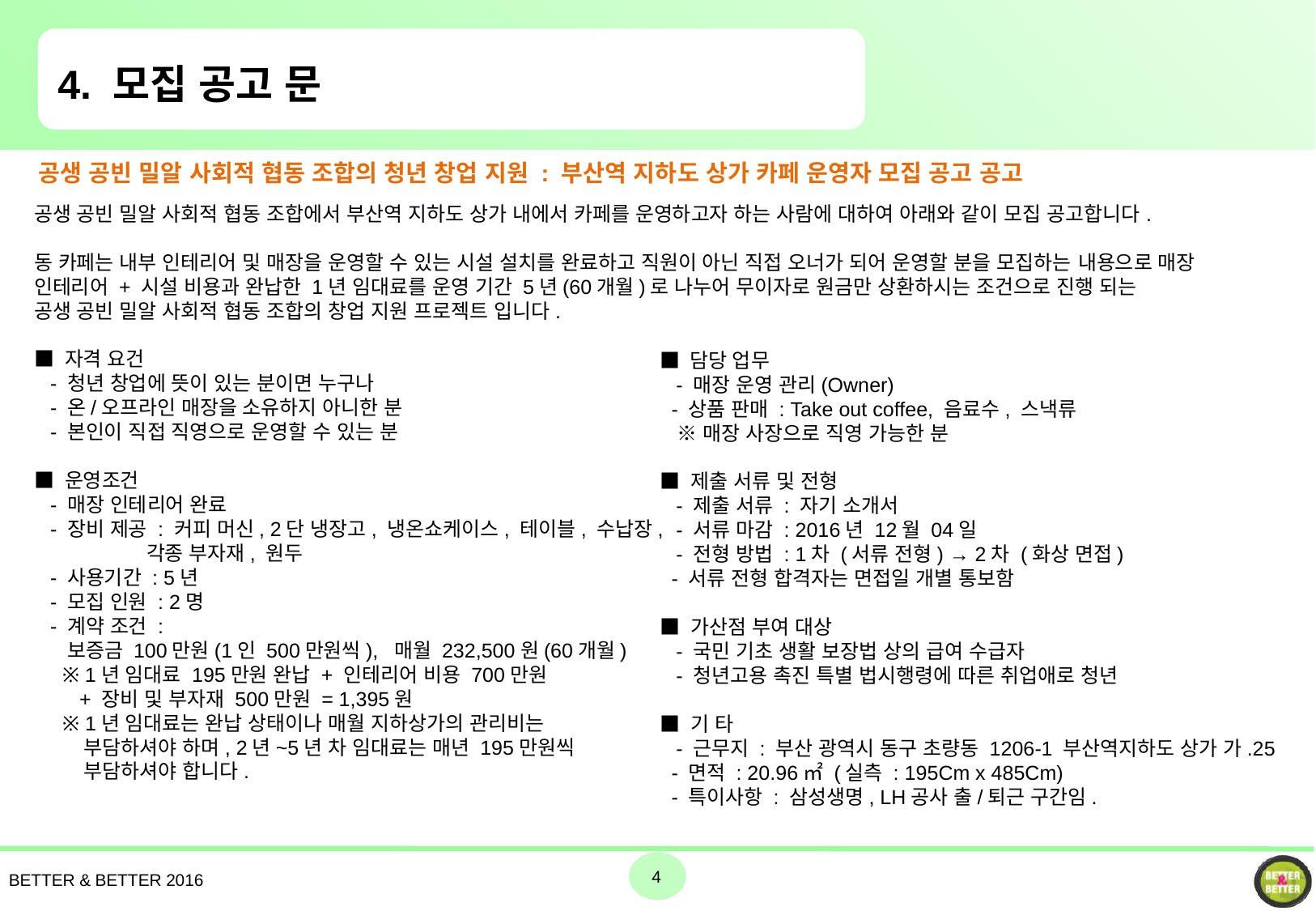

4. 모집 공고 문
공생 공빈 밀알 사회적 협동 조합의 청년 창업 지원 : 부산역 지하도 상가 카페 운영자 모집 공고 공고
공생 공빈 밀알 사회적 협동 조합에서 부산역 지하도 상가 내에서 카페를 운영하고자 하는 사람에 대하여 아래와 같이 모집 공고합니다.
동 카페는 내부 인테리어 및 매장을 운영할 수 있는 시설 설치를 완료하고 직원이 아닌 직접 오너가 되어 운영할 분을 모집하는 내용으로 매장 인테리어 + 시설 비용과 완납한 1년 임대료를 운영 기간 5년(60개월)로 나누어 무이자로 원금만 상환하시는 조건으로 진행 되는
공생 공빈 밀알 사회적 협동 조합의 창업 지원 프로젝트 입니다.

■ 자격 요건
  - 청년 창업에 뜻이 있는 분이면 누구나
  - 온/오프라인 매장을 소유하지 아니한 분
  - 본인이 직접 직영으로 운영할 수 있는 분

■ 운영조건
  - 매장 인테리어 완료
  - 장비 제공 : 커피 머신, 2단 냉장고, 냉온쇼케이스, 테이블, 수납장,
                   각종 부자재, 원두
  - 사용기간 : 5년
  - 모집 인원 : 2명
  - 계약 조건 :
     보증금 100만원(1인 500만원씩),  매월 232,500원(60개월) 
     ※ 1년 임대료 195만원 완납 + 인테리어 비용 700만원
        + 장비 및 부자재 500만원 = 1,395원
     ※ 1년 임대료는 완납 상태이나 매월 지하상가의 관리비는
        부담하셔야 하며, 2년~5년 차 임대료는 매년 195만원씩
        부담하셔야 합니다.
■ 담당 업무
  - 매장 운영 관리(Owner)
  - 상품 판매 : Take out coffee, 음료수, 스낵류
   ※ 매장 사장으로 직영 가능한 분

■ 제출 서류 및 전형
  - 제출 서류 : 자기 소개서
  - 서류 마감 : 2016년 12월 04일
  - 전형 방법 : 1차 (서류 전형) → 2차 (화상 면접)
  - 서류 전형 합격자는 면접일 개별 통보함

■ 가산점 부여 대상
  - 국민 기초 생활 보장법 상의 급여 수급자
  - 청년고용 촉진 특별 법시행령에 따른 취업애로 청년

■ 기 타
  - 근무지 : 부산 광역시 동구 초량동 1206-1 부산역지하도 상가 가.25
  - 면적 : 20.96㎡ (실측 : 195Cm x 485Cm)
  - 특이사항 : 삼성생명, LH공사 출/퇴근 구간임.
4